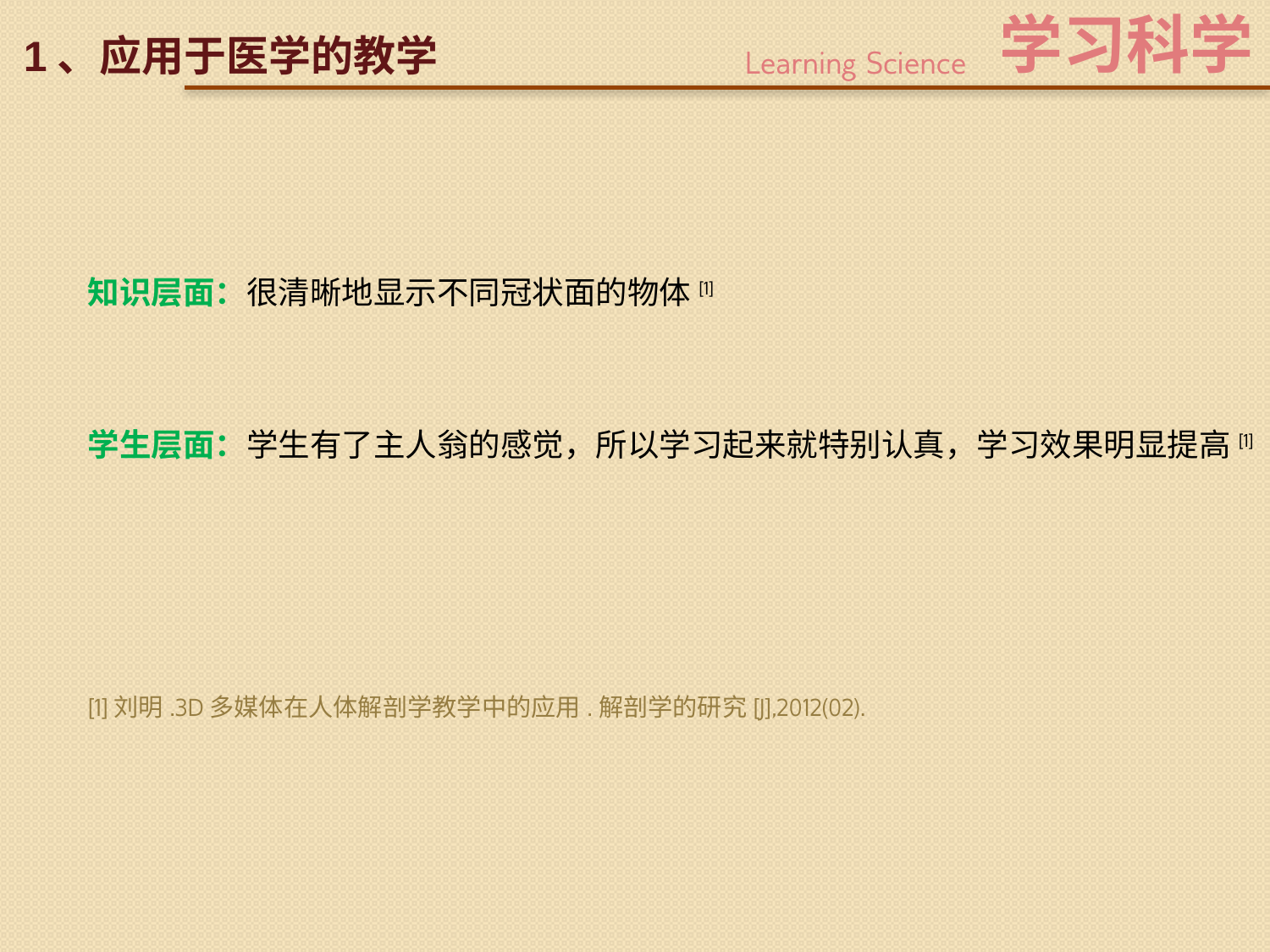

学习科学
Learning Science
1、应用于医学的教学
知识层面：很清晰地显示不同冠状面的物体[1]

学生层面：学生有了主人翁的感觉，所以学习起来就特别认真，学习效果明显提高[1]

[1]刘明.3D多媒体在人体解剖学教学中的应用.解剖学的研究[J],2012(02).